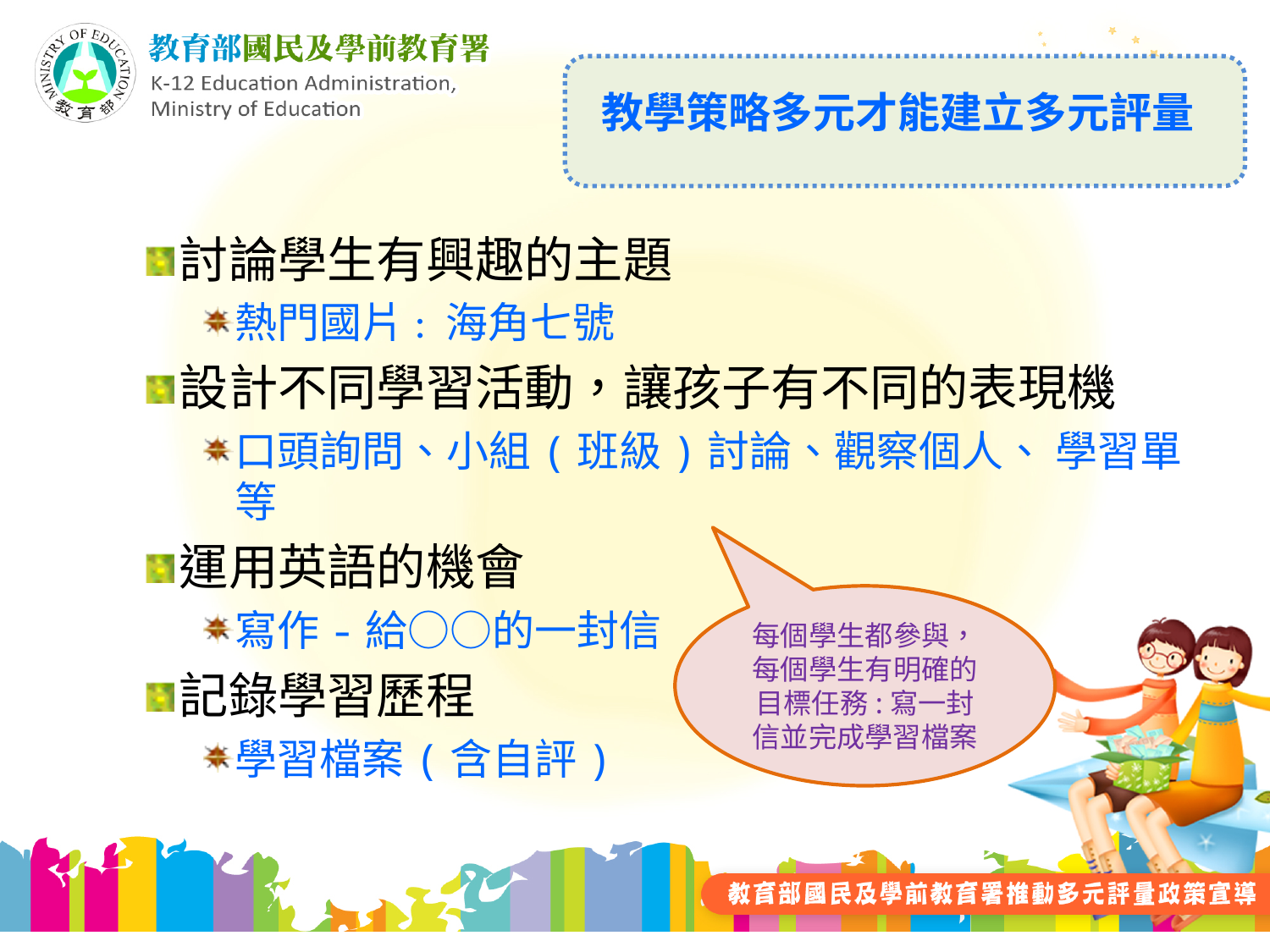

# 教學策略多元才能建立多元評量
討論學生有興趣的主題
熱門國片: 海角七號
設計不同學習活動，讓孩子有不同的表現機
口頭詢問、小組(班級)討論、觀察個人、 學習單等
運用英語的機會
寫作-給○○的一封信
記錄學習歷程
學習檔案(含自評)

每個學生都參與，每個學生有明確的目標任務:寫一封信並完成學習檔案